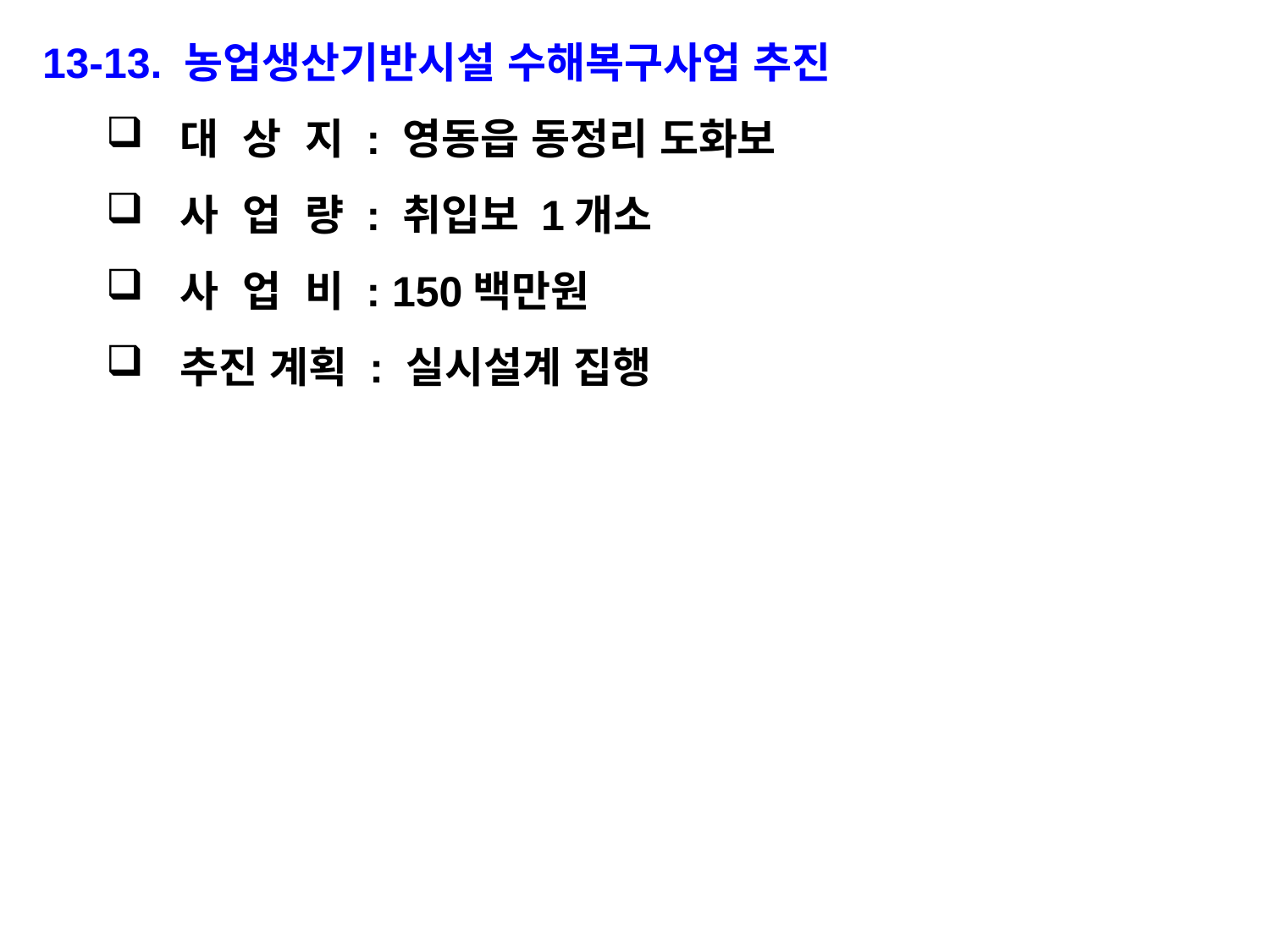

13-13. 농업생산기반시설 수해복구사업 추진
대  상  지 : 영동읍 동정리 도화보
사  업  량 : 취입보 1개소
사  업  비 : 150백만원
추진 계획 : 실시설계 집행